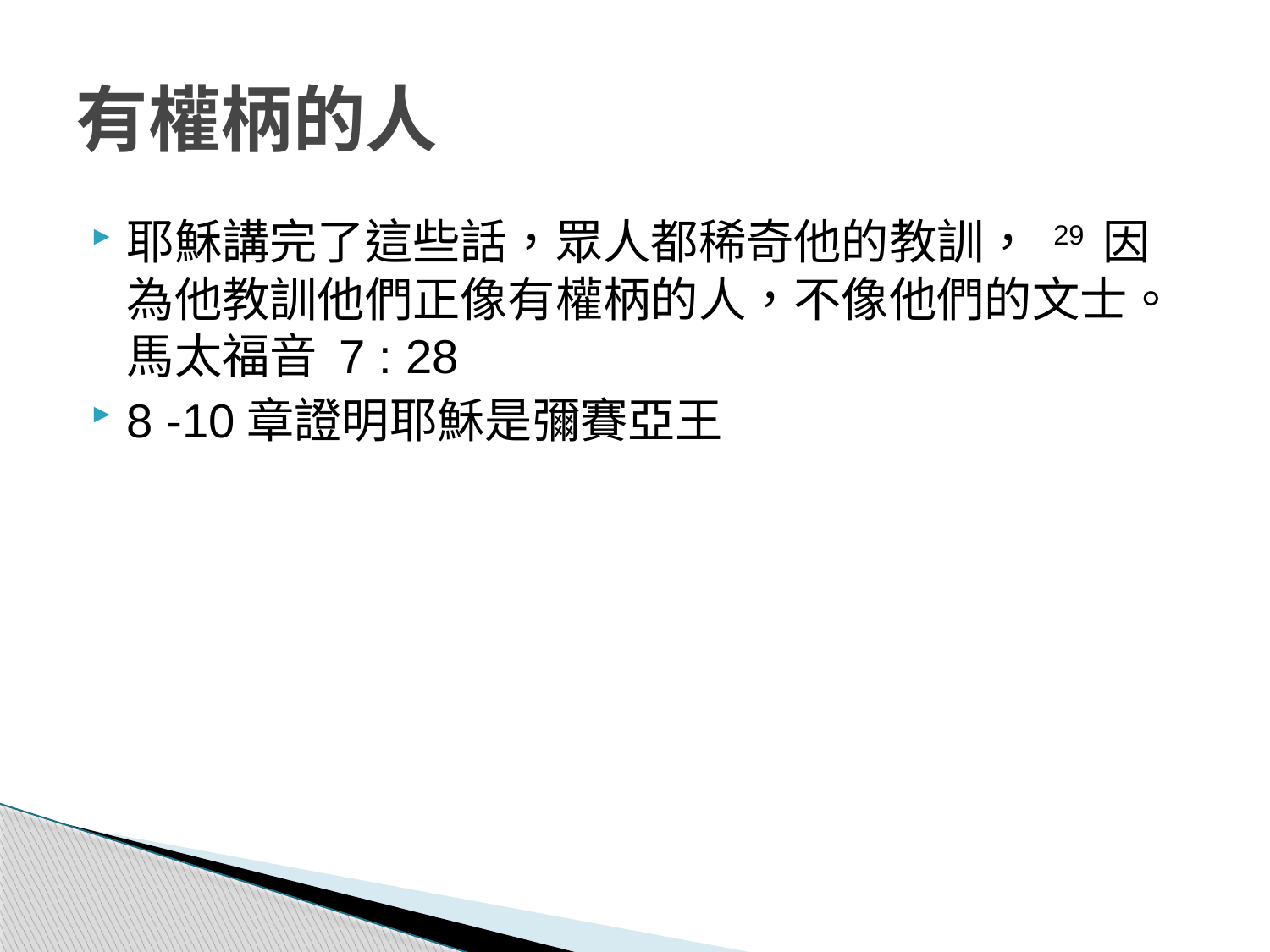

# 有權柄的人
耶穌講完了這些話，眾人都稀奇他的教訓， 29 因為他教訓他們正像有權柄的人，不像他們的文士。馬太福音 7 : 28
8 -10章證明耶穌是彌賽亞王